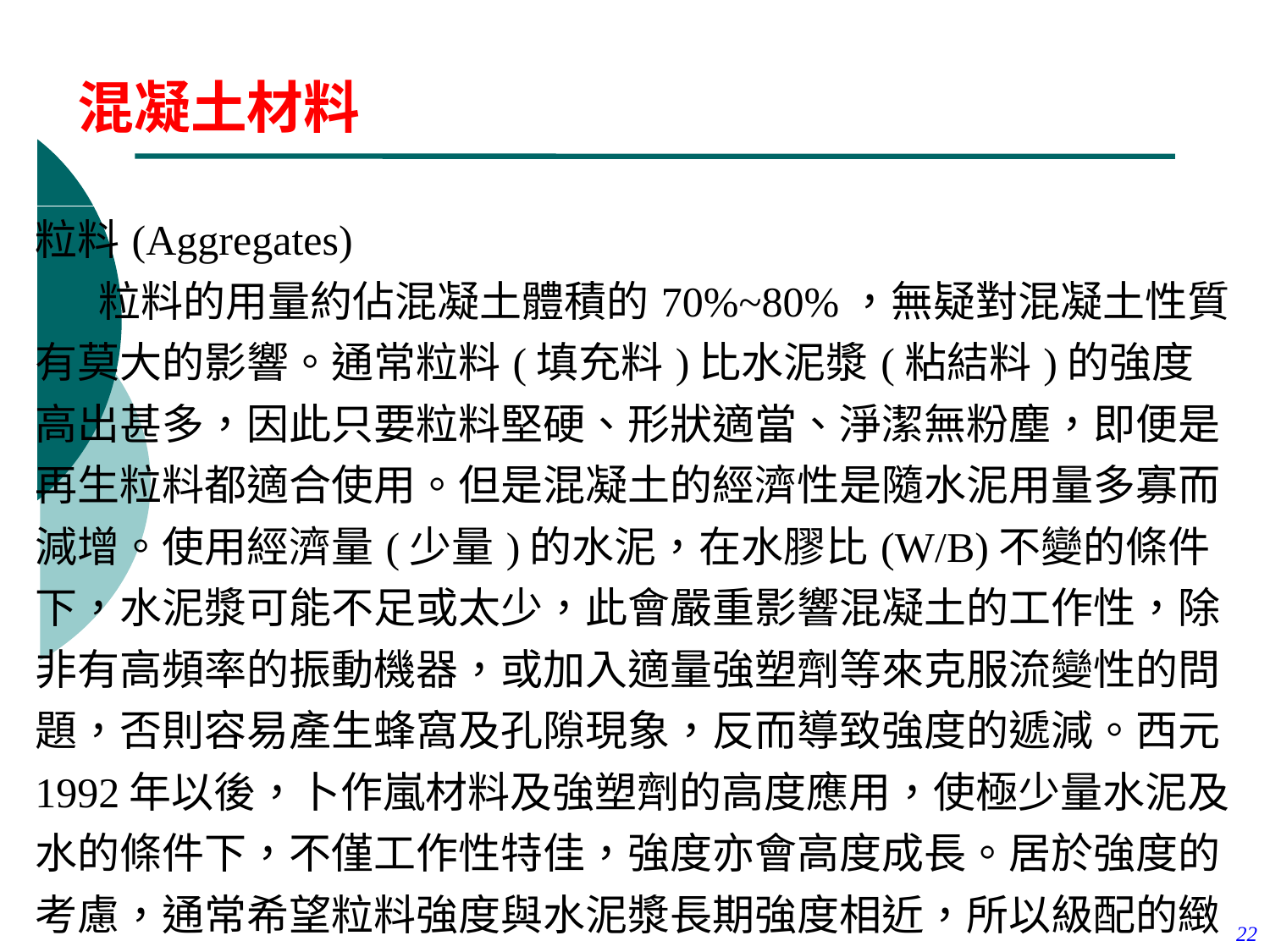

混凝土材料
| 粒料(Aggregates) 粒料的用量約佔混凝土體積的70%~80%，無疑對混凝土性質有莫大的影響。通常粒料(填充料)比水泥漿(粘結料)的強度高出甚多，因此只要粒料堅硬、形狀適當、淨潔無粉塵，即便是再生粒料都適合使用。但是混凝土的經濟性是隨水泥用量多寡而減增。使用經濟量(少量)的水泥，在水膠比(W/B)不變的條件下，水泥漿可能不足或太少，此會嚴重影響混凝土的工作性，除非有高頻率的振動機器，或加入適量強塑劑等來克服流變性的問題，否則容易產生蜂窩及孔隙現象，反而導致強度的遞減。西元1992年以後，卜作嵐材料及強塑劑的高度應用，使極少量水泥及水的條件下，不僅工作性特佳，強度亦會高度成長。居於強度的考慮，通常希望粒料強度與水泥漿長期強度相近，所以級配的緻密考慮是不可忽視的。 |
| --- |
22